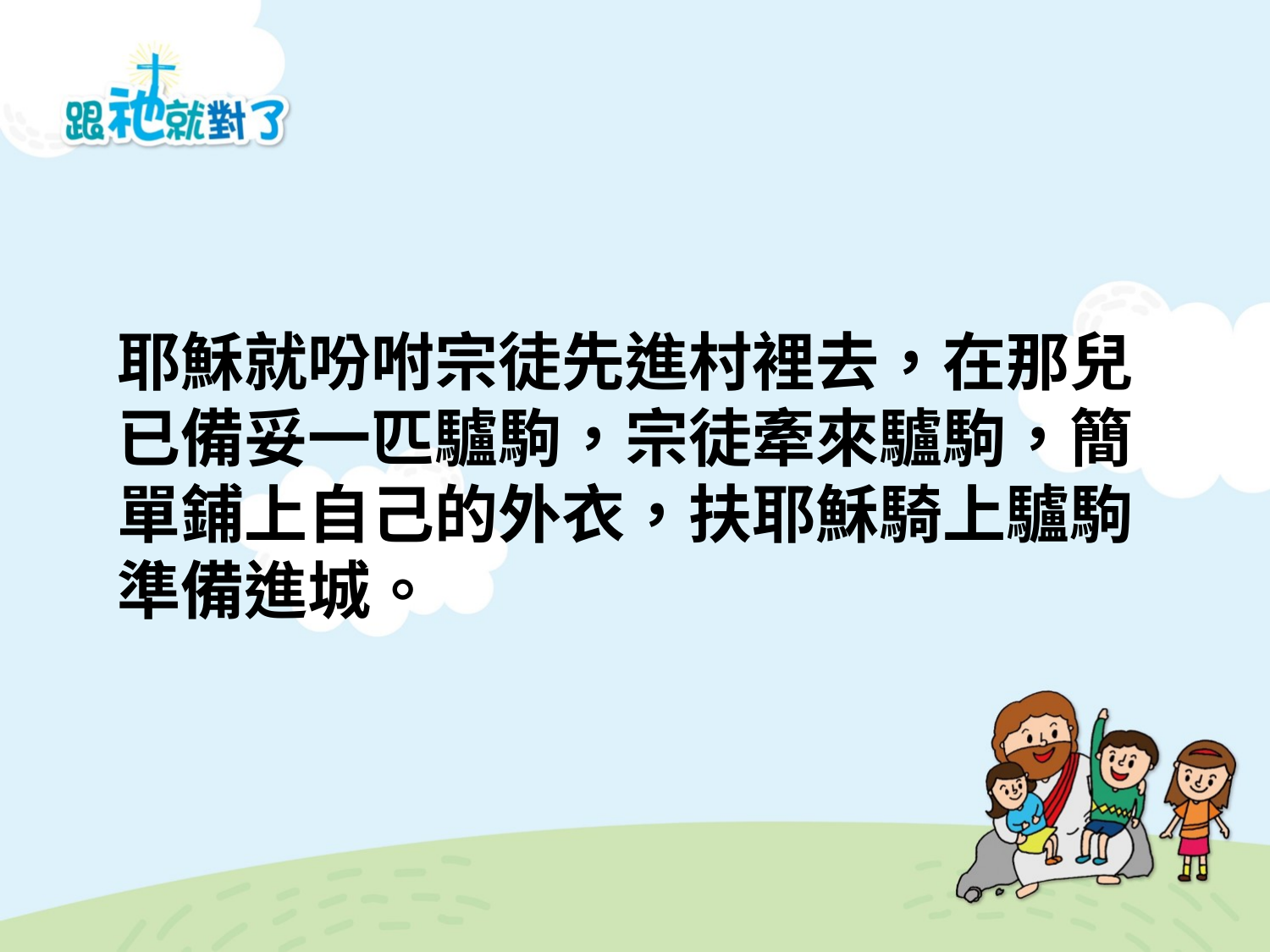

耶穌就吩咐宗徒先進村裡去，在那兒已備妥一匹驢駒，宗徒牽來驢駒，簡單鋪上自己的外衣，扶耶穌騎上驢駒準備進城。